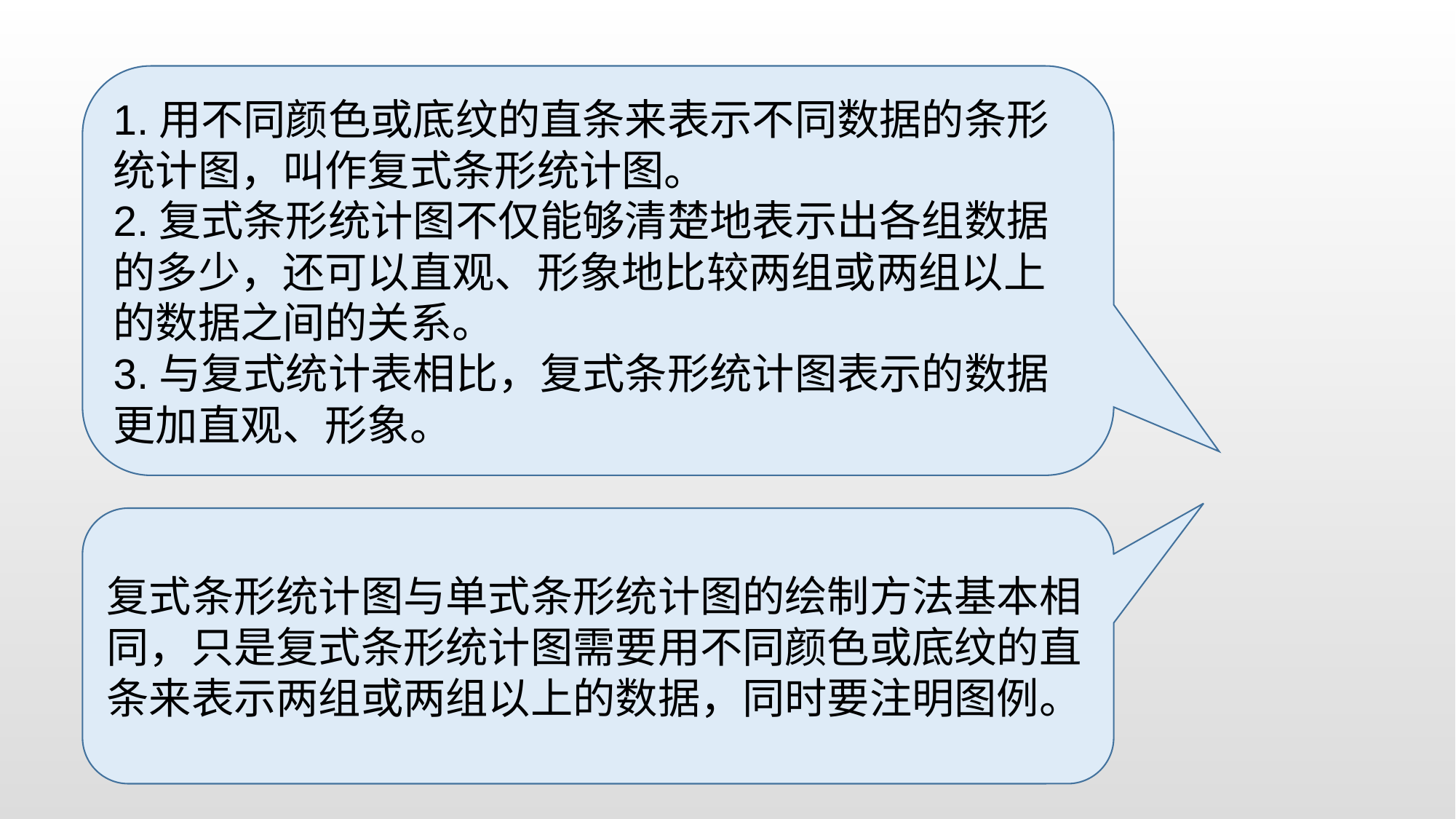

1.用不同颜色或底纹的直条来表示不同数据的条形统计图，叫作复式条形统计图。
2.复式条形统计图不仅能够清楚地表示出各组数据的多少，还可以直观、形象地比较两组或两组以上的数据之间的关系。
3.与复式统计表相比，复式条形统计图表示的数据更加直观、形象。
复式条形统计图与单式条形统计图的绘制方法基本相同，只是复式条形统计图需要用不同颜色或底纹的直条来表示两组或两组以上的数据，同时要注明图例。